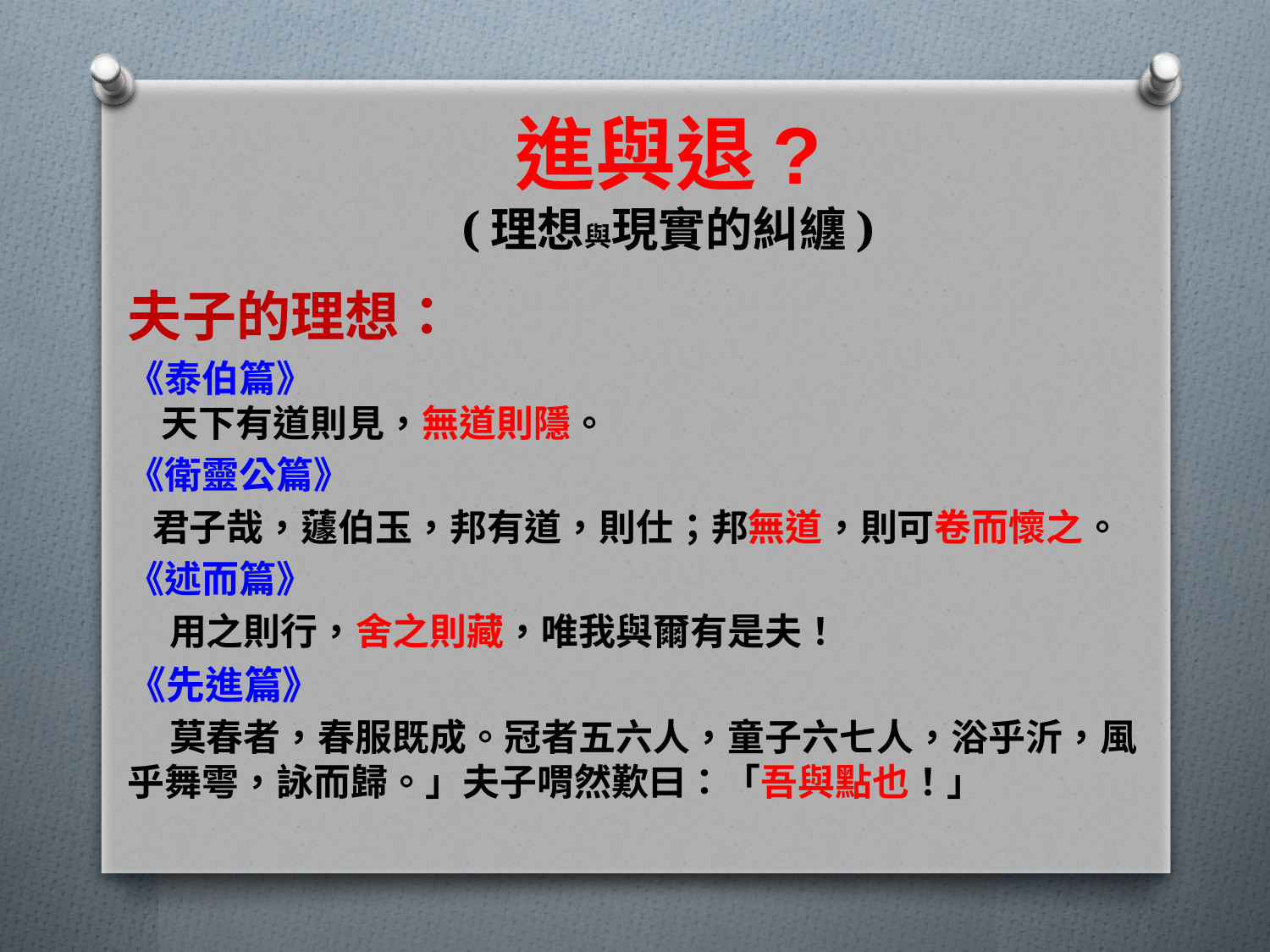

# 進與退? (理想與現實的糾纏)
夫子的理想：
《泰伯篇》
    天下有道則見，無道則隱。
《衛靈公篇》
  君子哉，蘧伯玉，邦有道，則仕；邦無道，則可卷而懷之。
《述而篇》
    用之則行，舍之則藏，唯我與爾有是夫！
《先進篇》
    莫春者，春服既成。冠者五六人，童子六七人，浴乎沂，風乎舞雩，詠而歸。」夫子喟然歎曰：「吾與點也！」